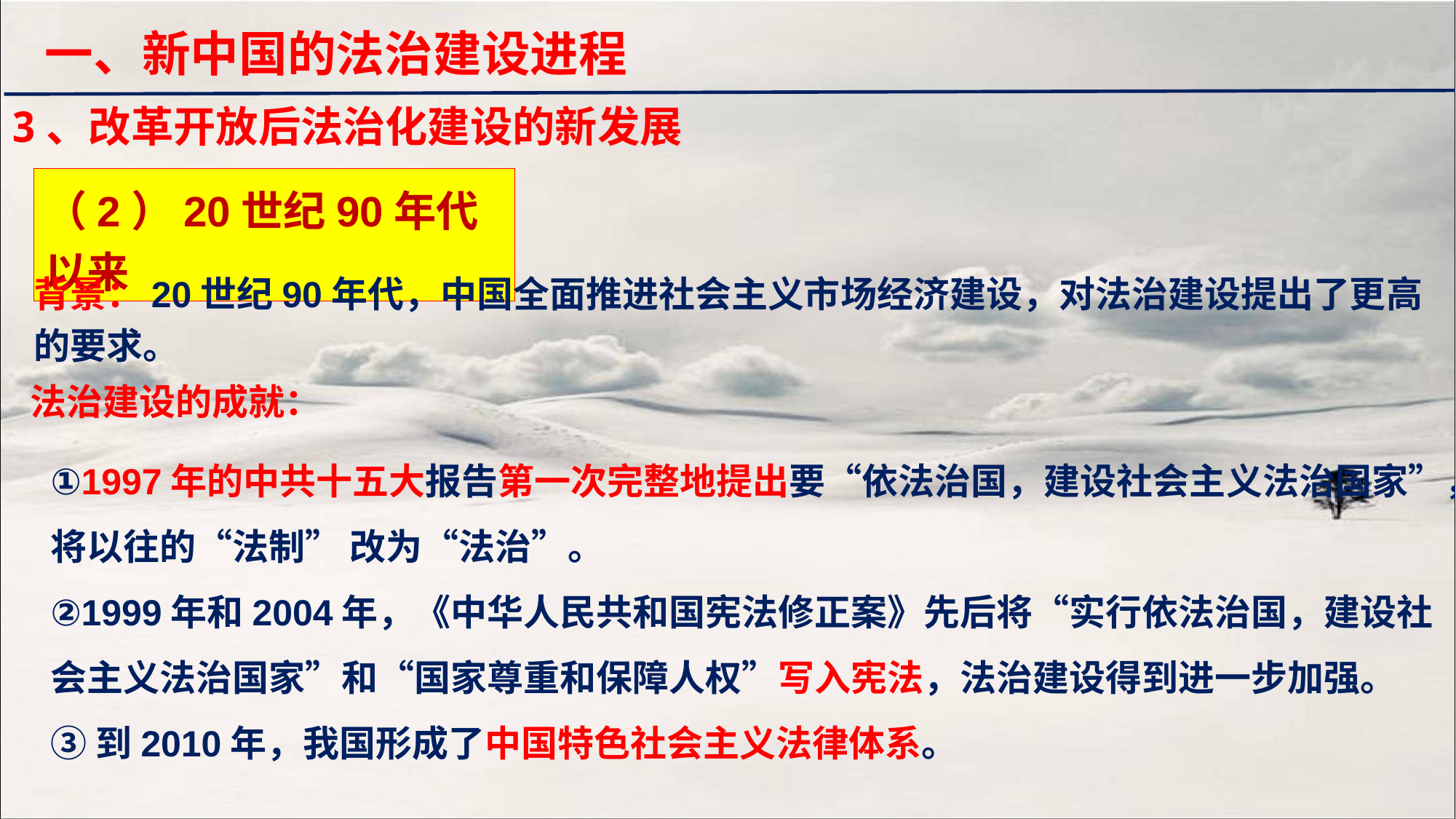

一、新中国的法治建设进程
3、改革开放后法治化建设的新发展
（2）20世纪90年代以来
背景：20世纪90年代，中国全面推进社会主义市场经济建设，对法治建设提出了更高的要求。
法治建设的成就：
①1997年的中共十五大报告第一次完整地提出要“依法治国，建设社会主义法治国家”，将以往的“法制” 改为“法治”。
②1999年和2004年，《中华人民共和国宪法修正案》先后将“实行依法治国，建设社会主义法治国家”和“国家尊重和保障人权”写入宪法，法治建设得到进一步加强。
③到2010年，我国形成了中国特色社会主义法律体系。